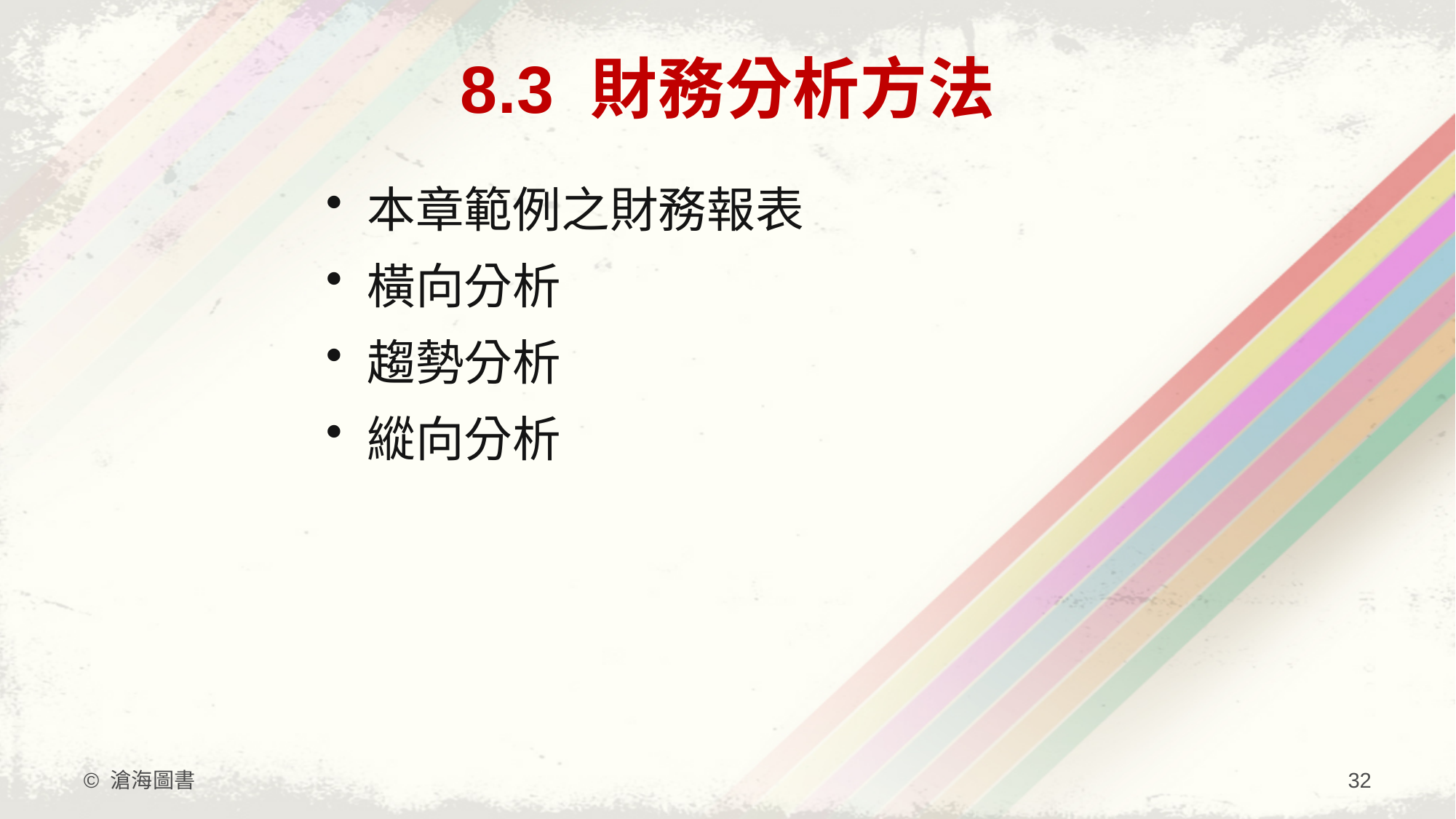

# 8.3 財務分析方法
本章範例之財務報表
橫向分析
趨勢分析
縱向分析

© 滄海圖書
32